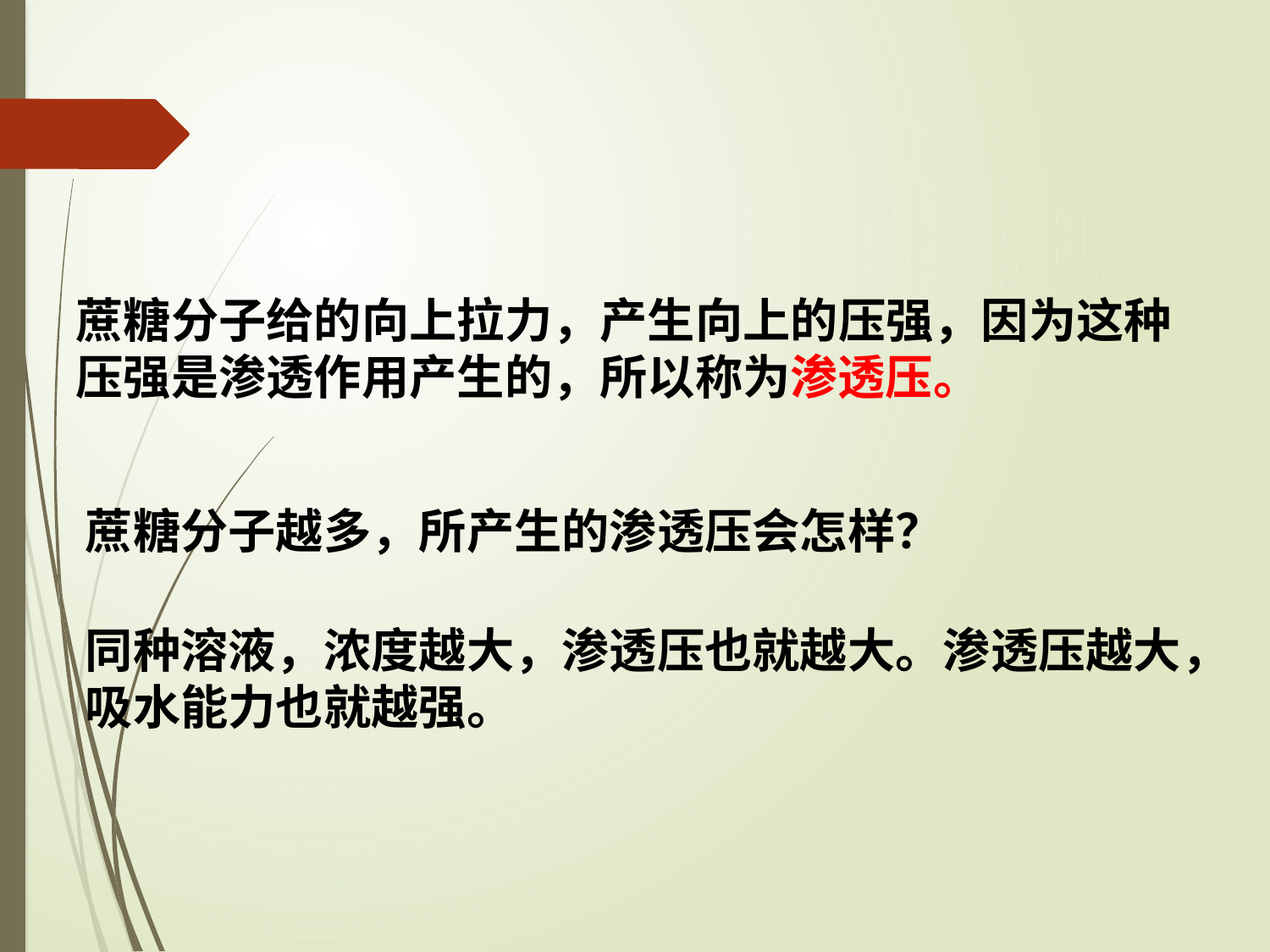

蔗糖分子给的向上拉力，产生向上的压强，因为这种压强是渗透作用产生的，所以称为渗透压。
蔗糖分子越多，所产生的渗透压会怎样？
同种溶液，浓度越大，渗透压也就越大。渗透压越大，吸水能力也就越强。